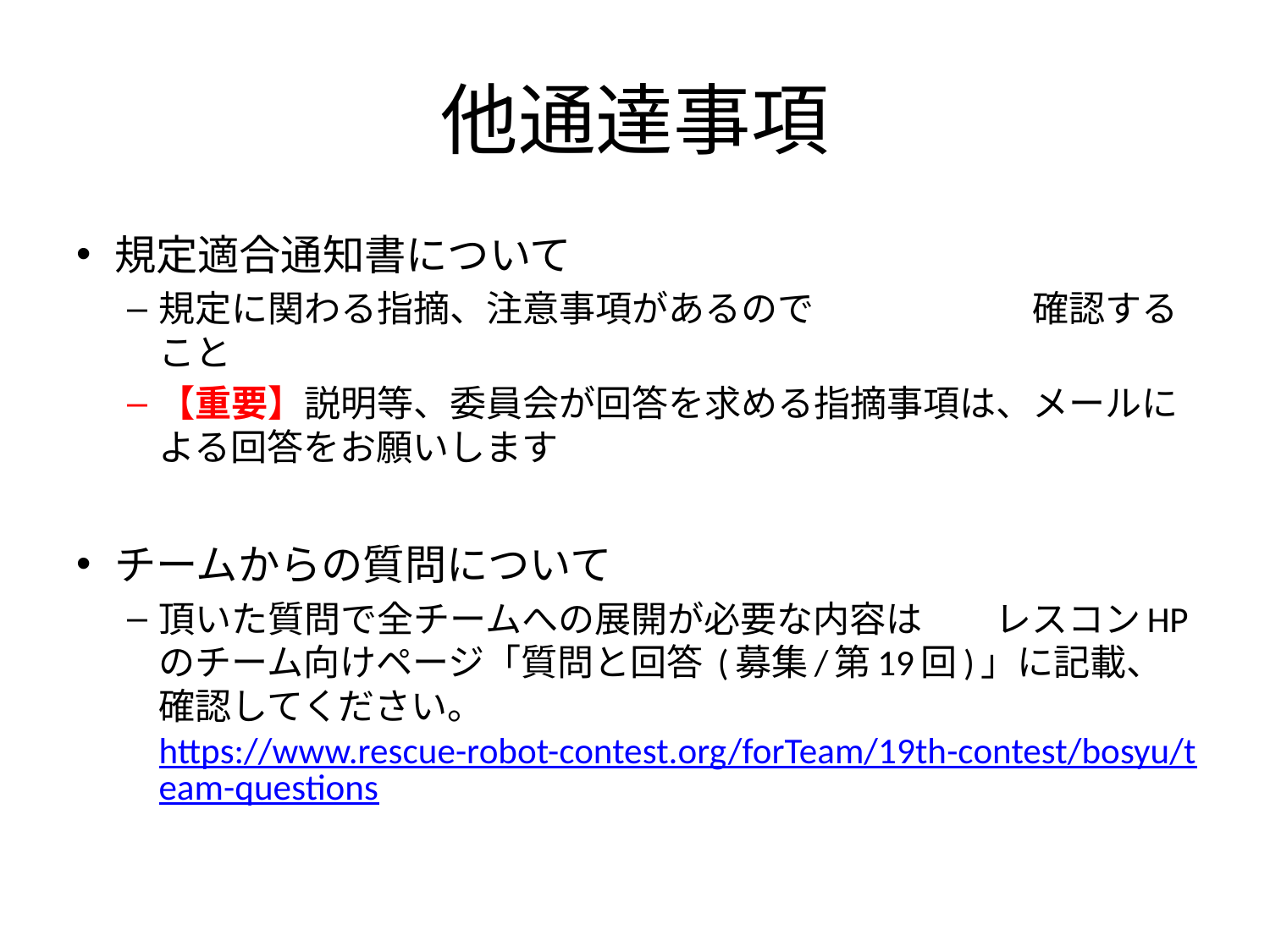

# 他通達事項
規定適合通知書について
規定に関わる指摘、注意事項があるので　　　　　　確認すること
【重要】説明等、委員会が回答を求める指摘事項は、メールによる回答をお願いします

チームからの質問について
頂いた質問で全チームへの展開が必要な内容は　　レスコンHPのチーム向けページ「質問と回答 (募集/第19回)」に記載、確認してください。　　　　　　　　　　　　　　　　　　https://www.rescue-robot-contest.org/forTeam/19th-contest/bosyu/team-questions